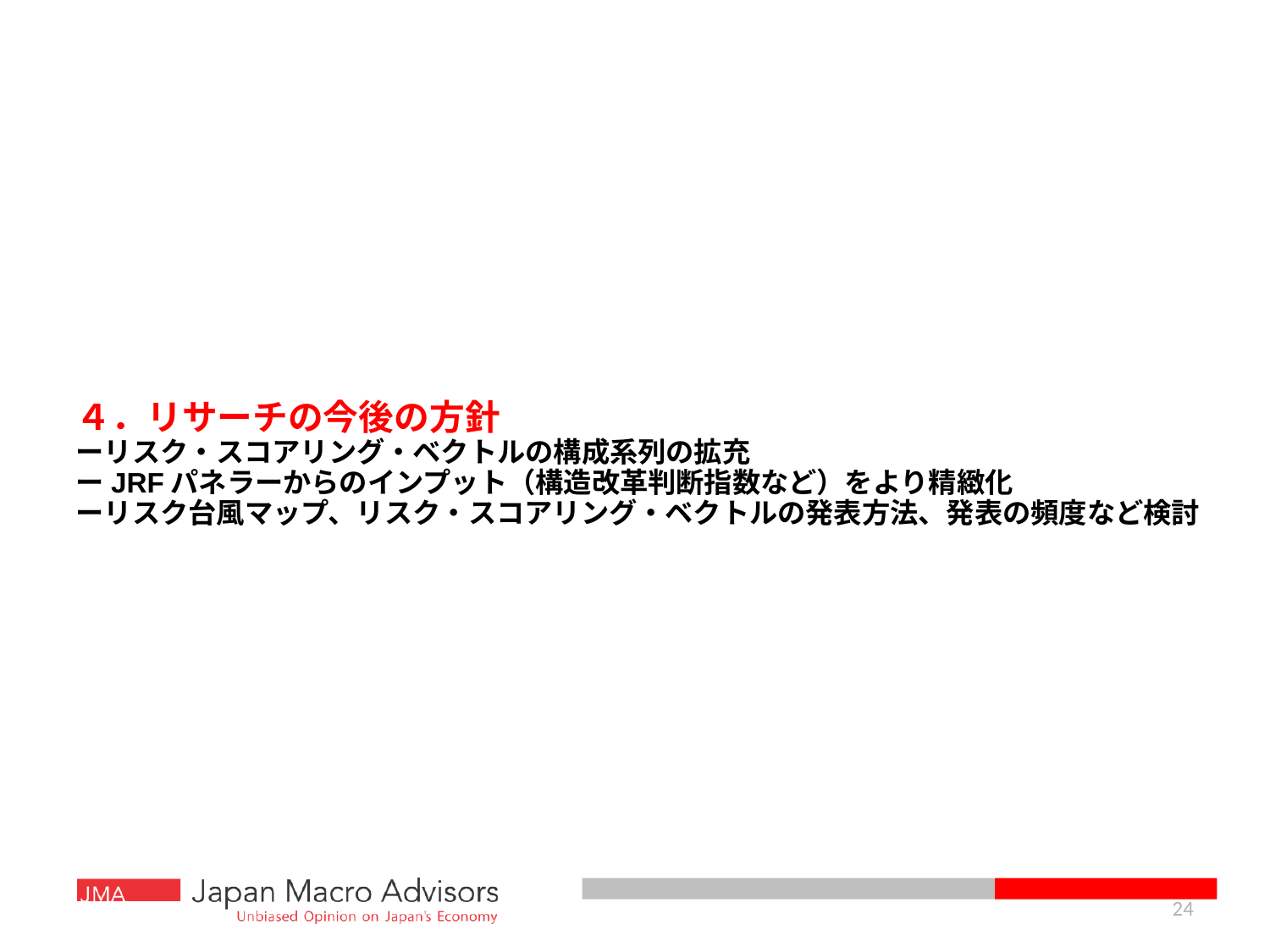

４．リサーチの今後の方針
ーリスク・スコアリング・ベクトルの構成系列の拡充
ーJRFパネラーからのインプット（構造改革判断指数など）をより精緻化
ーリスク台風マップ、リスク・スコアリング・ベクトルの発表方法、発表の頻度など検討

24